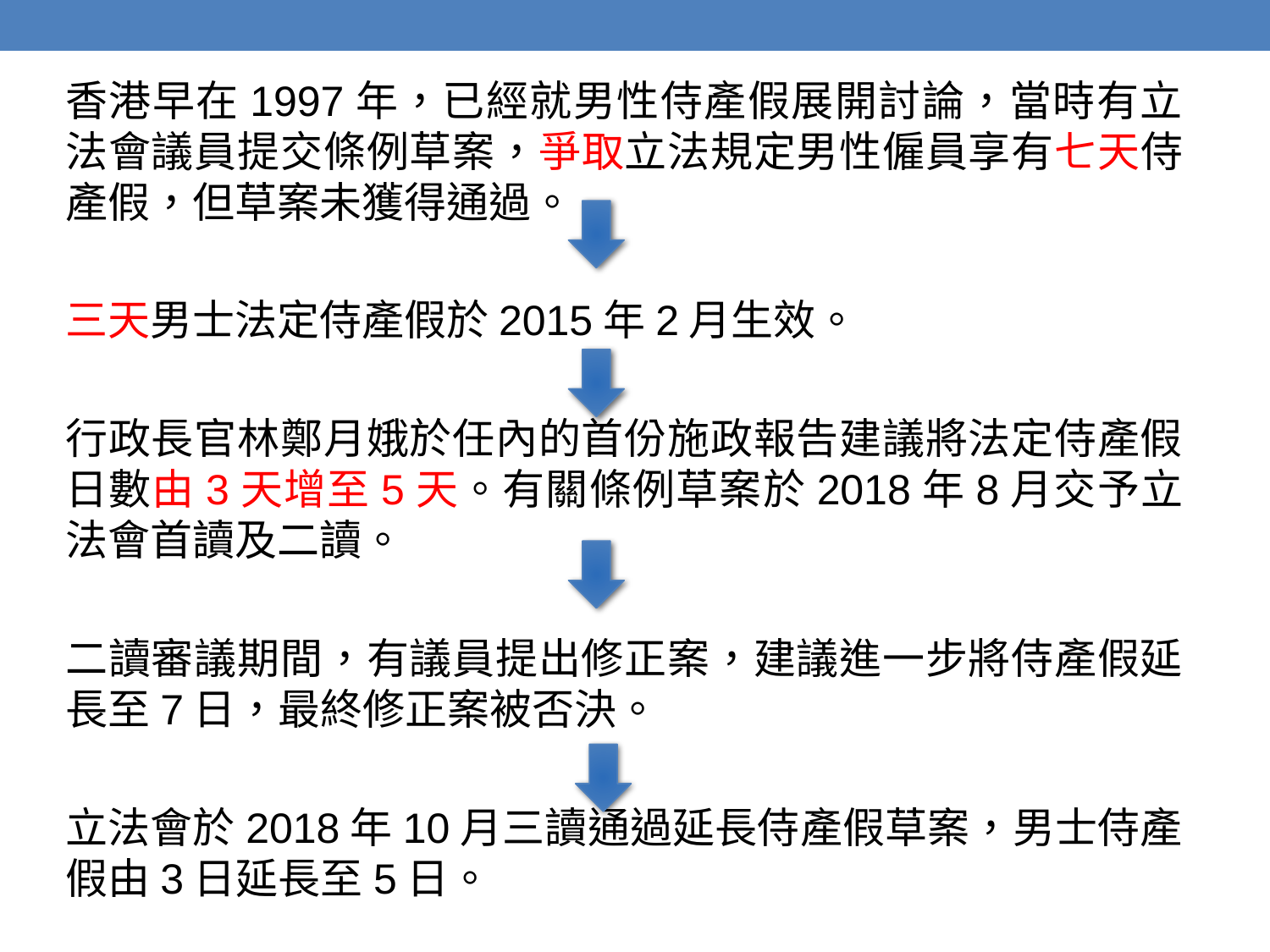

香港早在1997年，已經就男性侍產假展開討論，當時有立法會議員提交條例草案，爭取立法規定男性僱員享有七天侍產假，但草案未獲得通過。

三天男士法定侍產假於2015年2月生效。

行政長官林鄭月娥於任內的首份施政報告建議將法定侍產假日數由3天增至5天。有關條例草案於2018年8月交予立法會首讀及二讀。

二讀審議期間，有議員提出修正案，建議進一步將侍產假延長至7日，最終修正案被否決。

立法會於2018年10月三讀通過延長侍產假草案，男士侍產假由3日延長至5日。